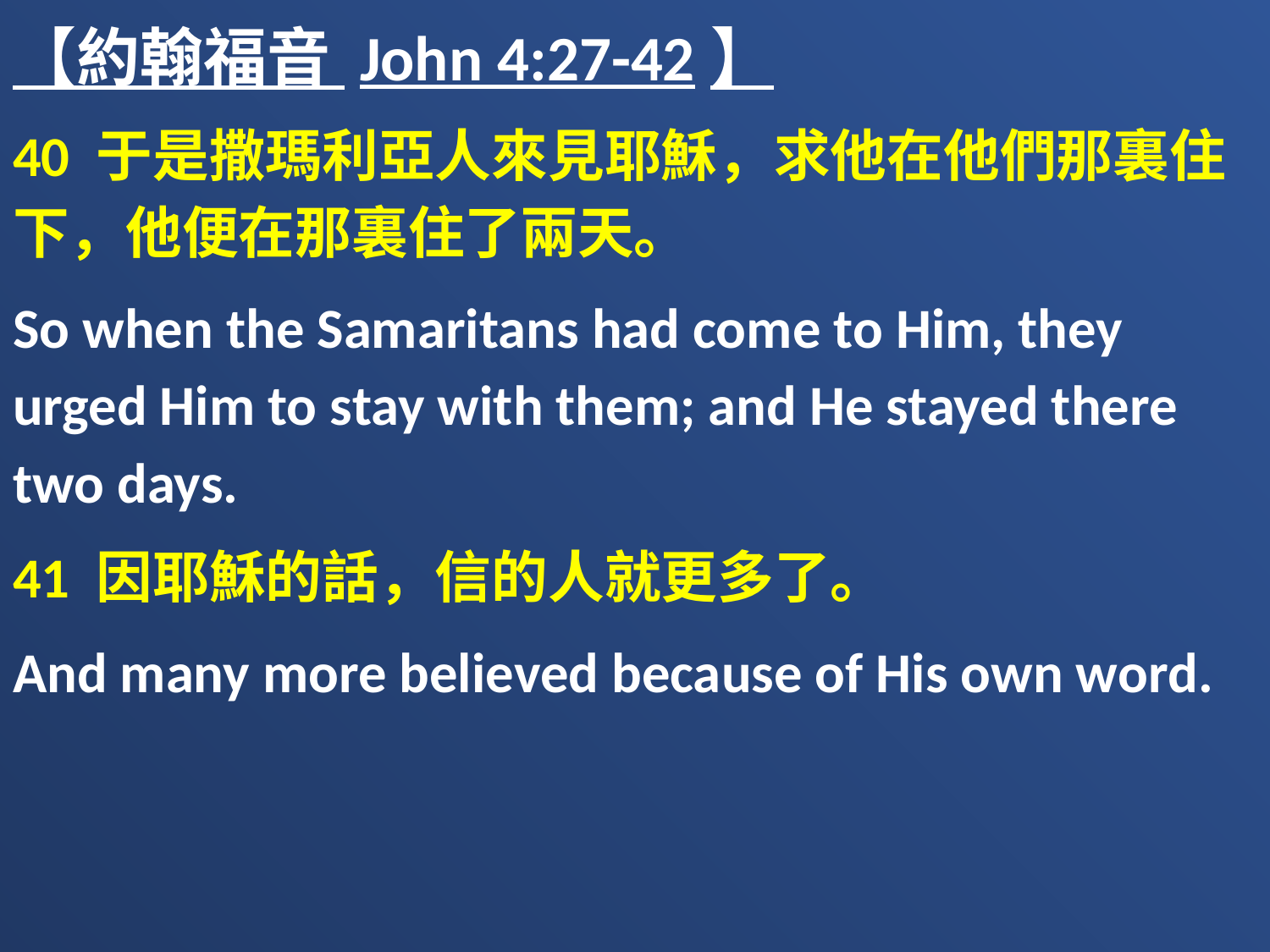

【約翰福音 John 4:27-42】
40 于是撒瑪利亞人來見耶穌，求他在他們那裏住下，他便在那裏住了兩天。
So when the Samaritans had come to Him, they urged Him to stay with them; and He stayed there two days.
41 因耶穌的話，信的人就更多了。
And many more believed because of His own word.